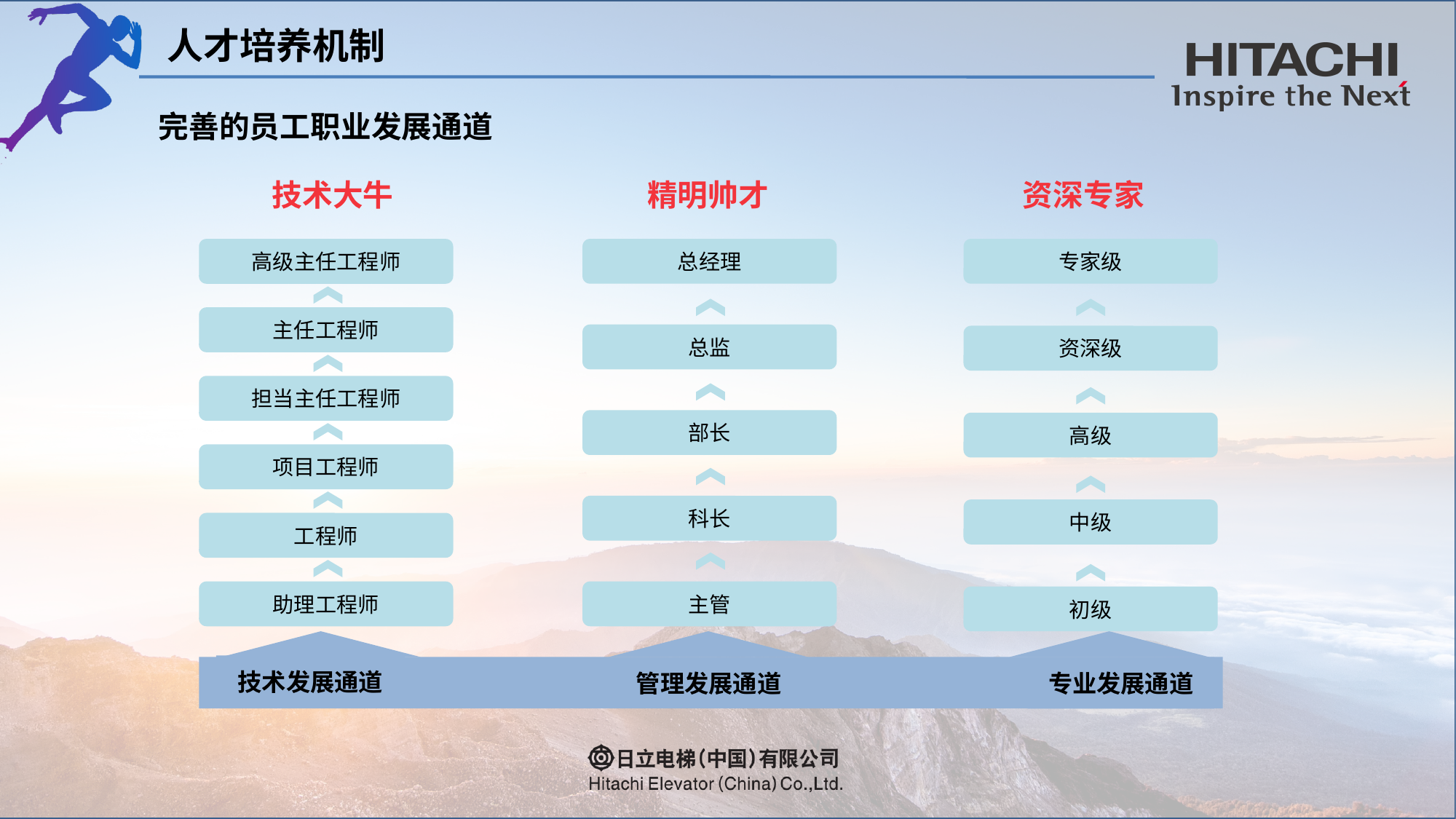

人才培养机制
完善的员工职业发展通道
技术大牛
精明帅才
资深专家
总经理
专家级
高级主任工程师

主任工程师
总监
资深级

担当主任工程师

部长
高级

项目工程师

科长
中级
工程师

助理工程师
主管
初级

技术发展通道

管理发展通道

专业发展通道